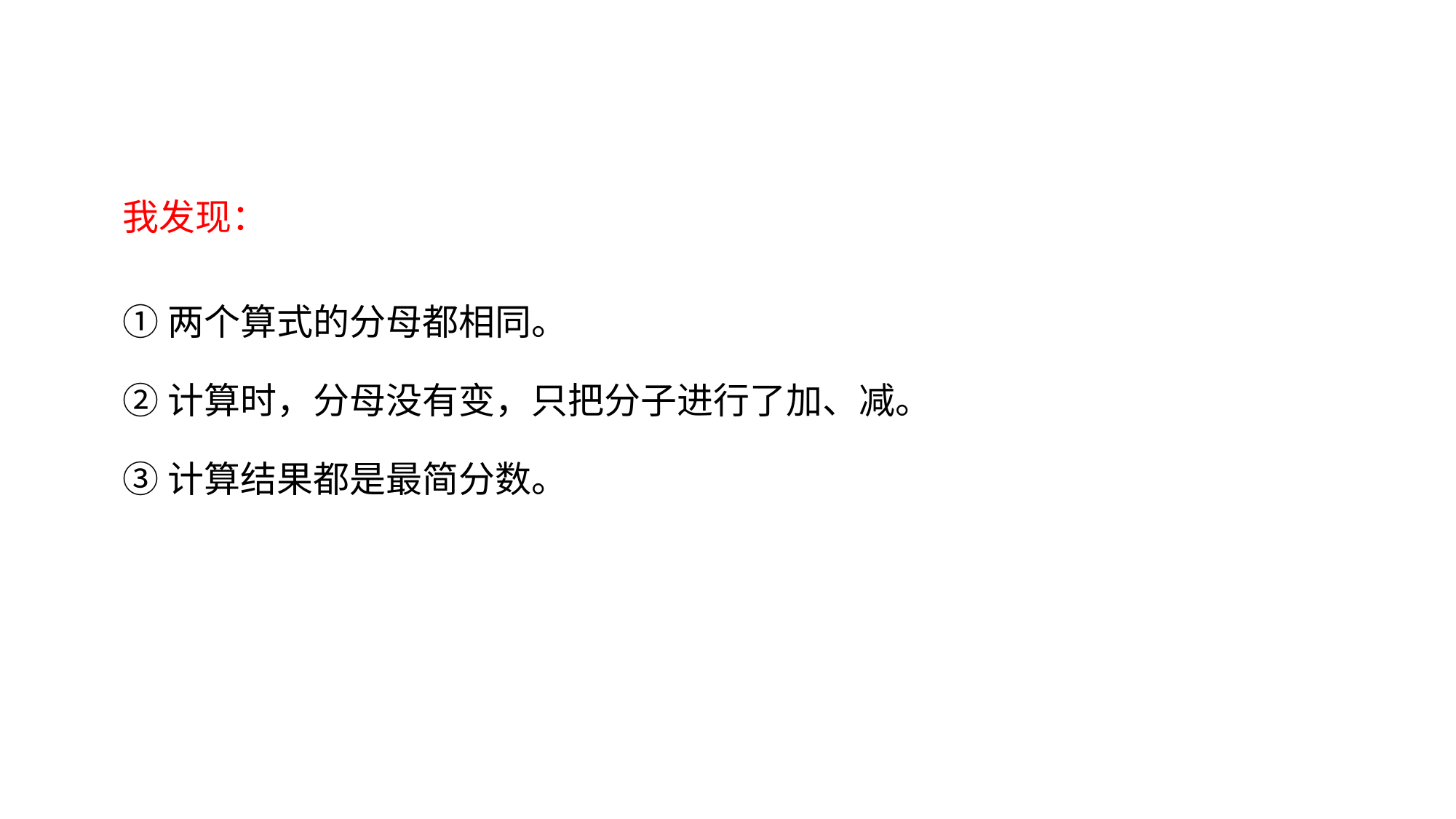

我发现：
①两个算式的分母都相同。
②计算时，分母没有变，只把分子进行了加、减。
③计算结果都是最简分数。